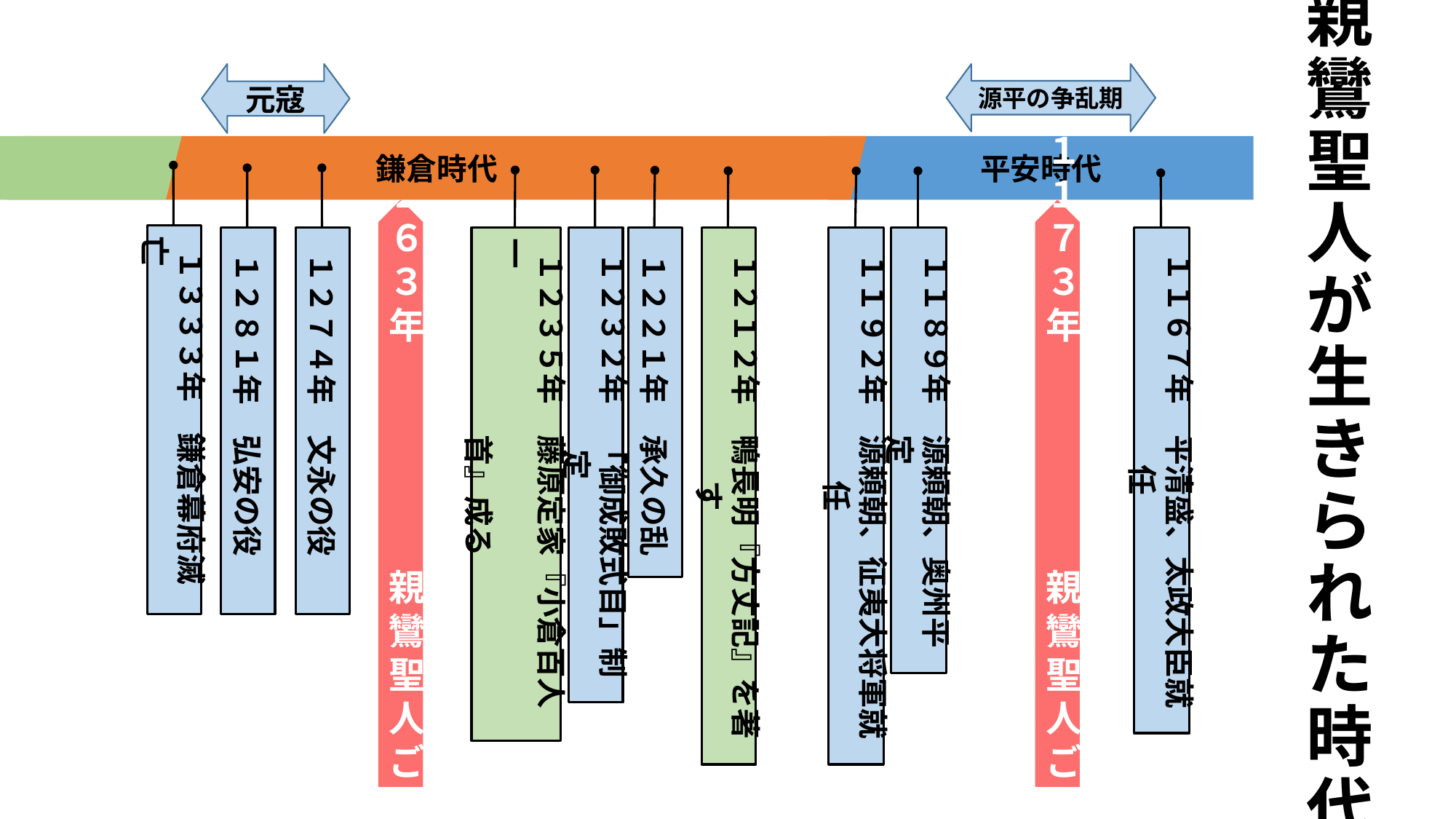

# 親鸞聖人が生きられた時代
源平の争乱期
元寇

鎌倉時代
平安時代
 １３３３年　鎌倉幕府滅亡
 １２８１年　弘安の役
 １２３５年　藤原定家『小倉百人一
                     　  首』成る
１２３２年　「御成敗式目」制定
１１９２年　源頼朝、征夷大将軍就任
 １２７４年　文永の役
１２１２年　鴨長明『方丈記』を著す
１１８９年　源頼朝、奥州平定
１１６７年　平清盛、太政大臣就任
 １２２１年　承久の乱
１２６３年
　親鸞聖人ご往生
１１７３年
　親鸞聖人ご誕生